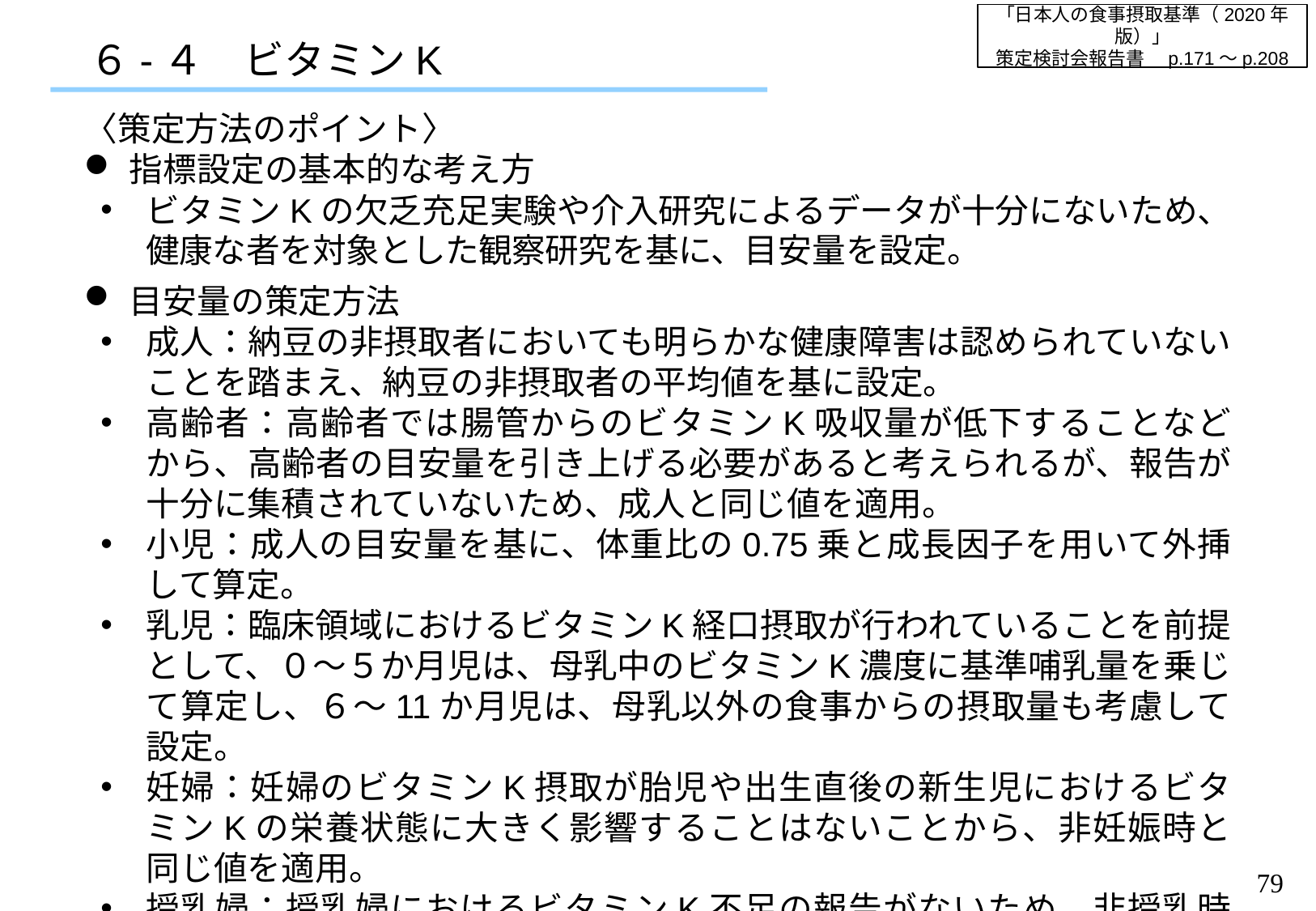

「日本人の食事摂取基準（2020年版）」
策定検討会報告書　p.171～p.208
６-４　ビタミンK

〈策定方法のポイント〉
指標設定の基本的な考え方
ビタミンKの欠乏充足実験や介入研究によるデータが十分にないため、健康な者を対象とした観察研究を基に、目安量を設定。
目安量の策定方法
成人：納豆の非摂取者においても明らかな健康障害は認められていないことを踏まえ、納豆の非摂取者の平均値を基に設定。
高齢者：高齢者では腸管からのビタミンK吸収量が低下することなどから、高齢者の目安量を引き上げる必要があると考えられるが、報告が十分に集積されていないため、成人と同じ値を適用。
小児：成人の目安量を基に、体重比の0.75乗と成長因子を用いて外挿して算定。
乳児：臨床領域におけるビタミンK経口摂取が行われていることを前提として、０～５か月児は、母乳中のビタミンK濃度に基準哺乳量を乗じて算定し、６～11か月児は、母乳以外の食事からの摂取量も考慮して設定。
妊婦：妊婦のビタミンK摂取が胎児や出生直後の新生児におけるビタミンKの栄養状態に大きく影響することはないことから、非妊娠時と同じ値を適用。
授乳婦：授乳婦におけるビタミンK不足の報告がないため、非授乳時と同じ値を適用。
79